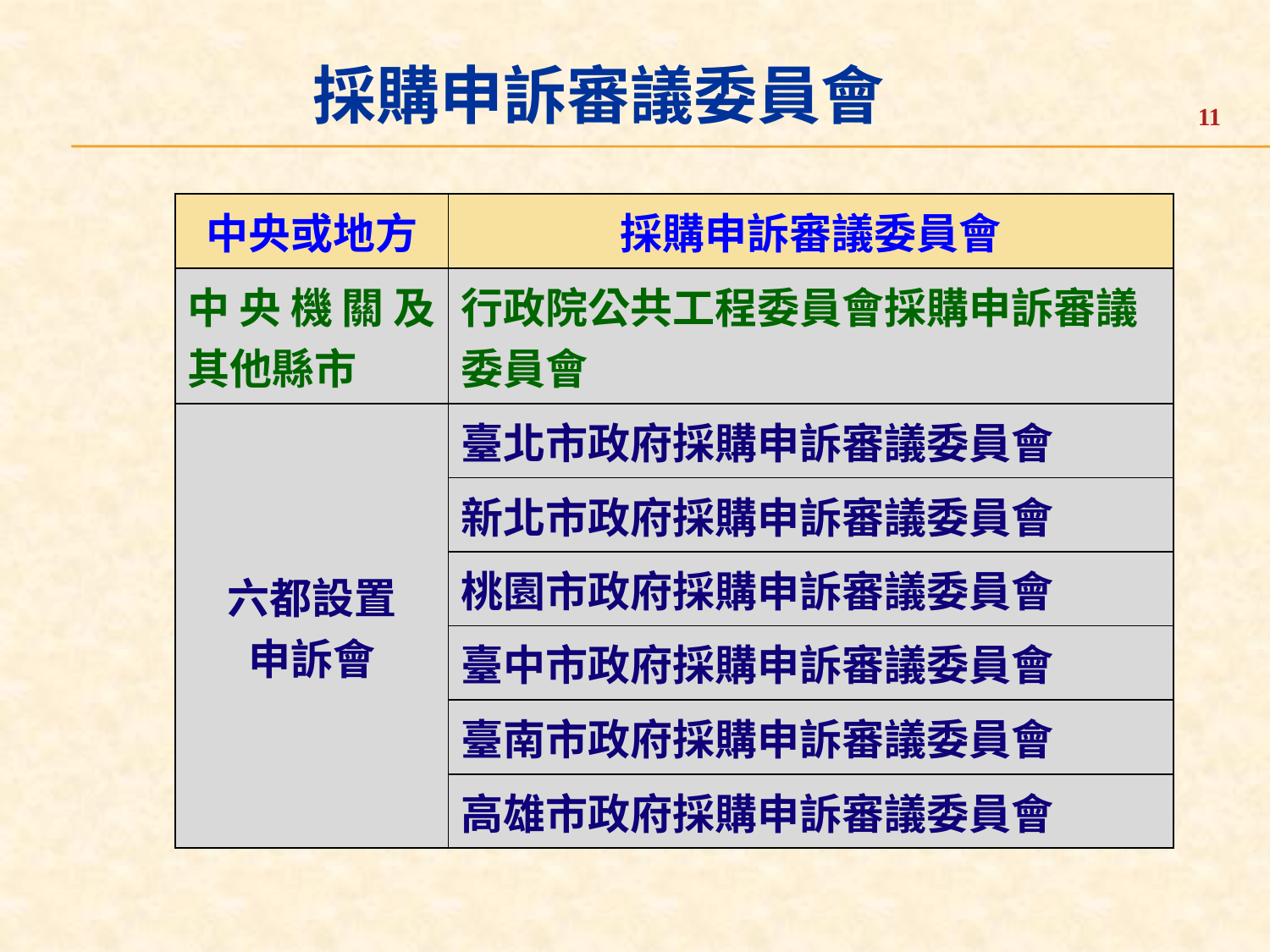

採購申訴審議委員會
11
| 中央或地方 | 採購申訴審議委員會 |
| --- | --- |
| 中央機關及其他縣市 | 行政院公共工程委員會採購申訴審議委員會 |
| 六都設置 申訴會 | 臺北市政府採購申訴審議委員會 |
|  | 新北市政府採購申訴審議委員會 |
|  | 桃園市政府採購申訴審議委員會 |
|  | 臺中市政府採購申訴審議委員會 |
|  | 臺南市政府採購申訴審議委員會 |
|  | 高雄市政府採購申訴審議委員會 |